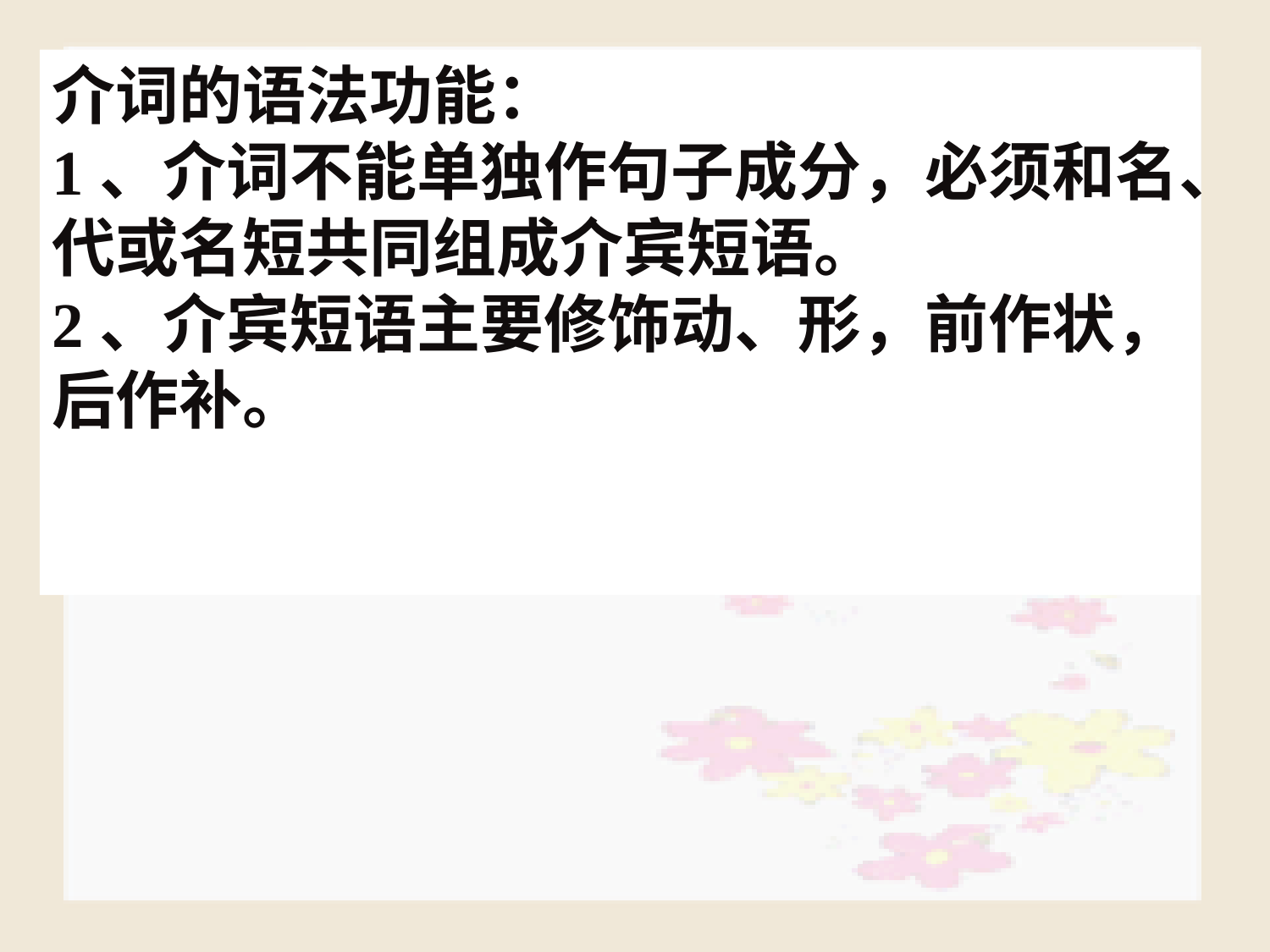

介词的语法功能：
1、介词不能单独作句子成分，必须和名、代或名短共同组成介宾短语。
2、介宾短语主要修饰动、形，前作状，后作补。